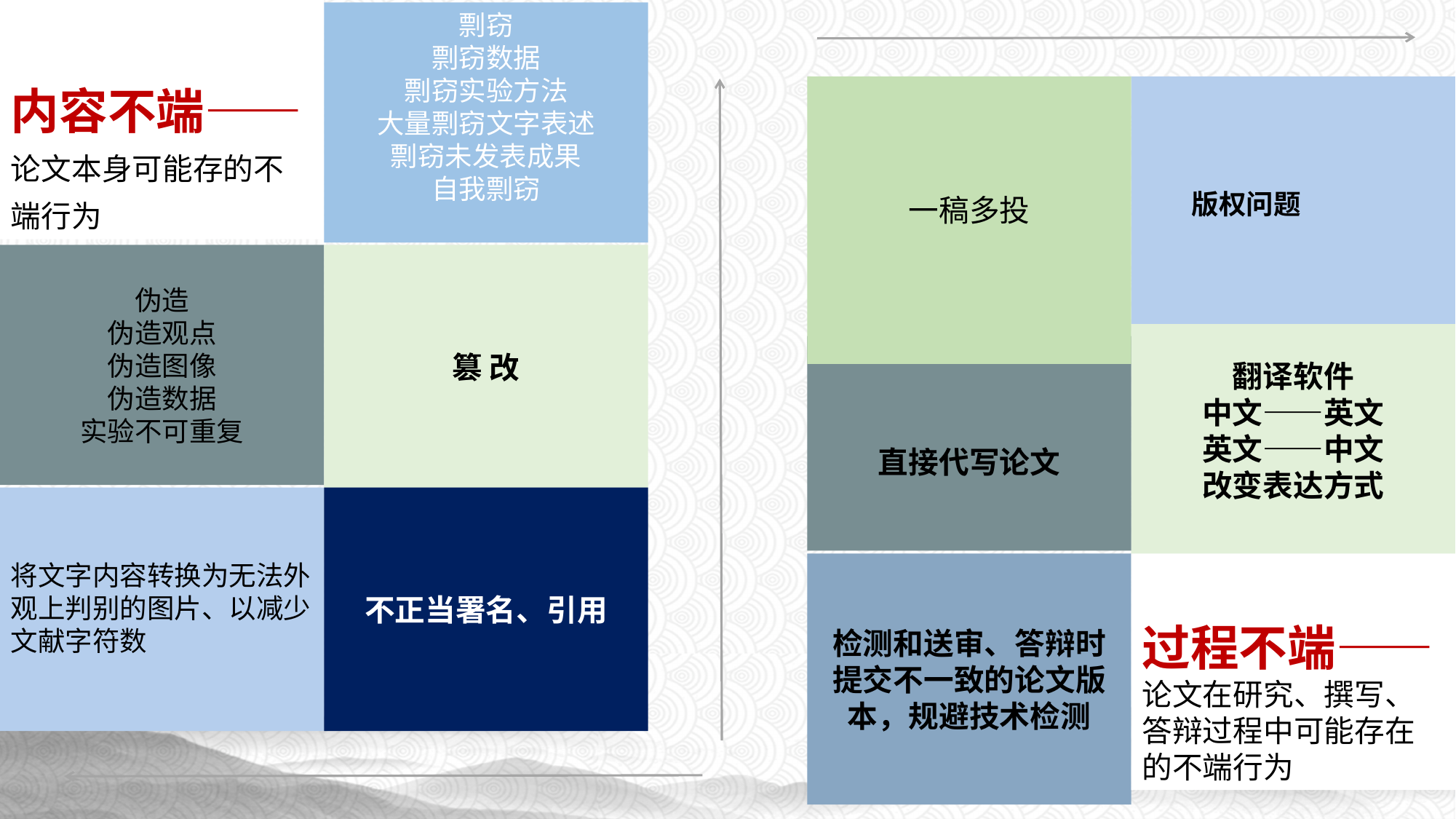

内容不端——
论文本身可能存的不端行为
剽窃
剽窃数据
剽窃实验方法
大量剽窃文字表述
剽窃未发表成果
自我剽窃

一稿多投

       版权问题

伪造
伪造观点
伪造图像
伪造数据
实验不可重复

篡 改

翻译软件
中文——英文
英文——中文
改变表达方式

直接代写论文

将文字内容转换为无法外观上判别的图片、以减少文献字符数

不正当署名、引用

检测和送审、答辩时提交不一致的论文版本，规避技术检测

过程不端——论文在研究、撰写、答辩过程中可能存在的不端行为